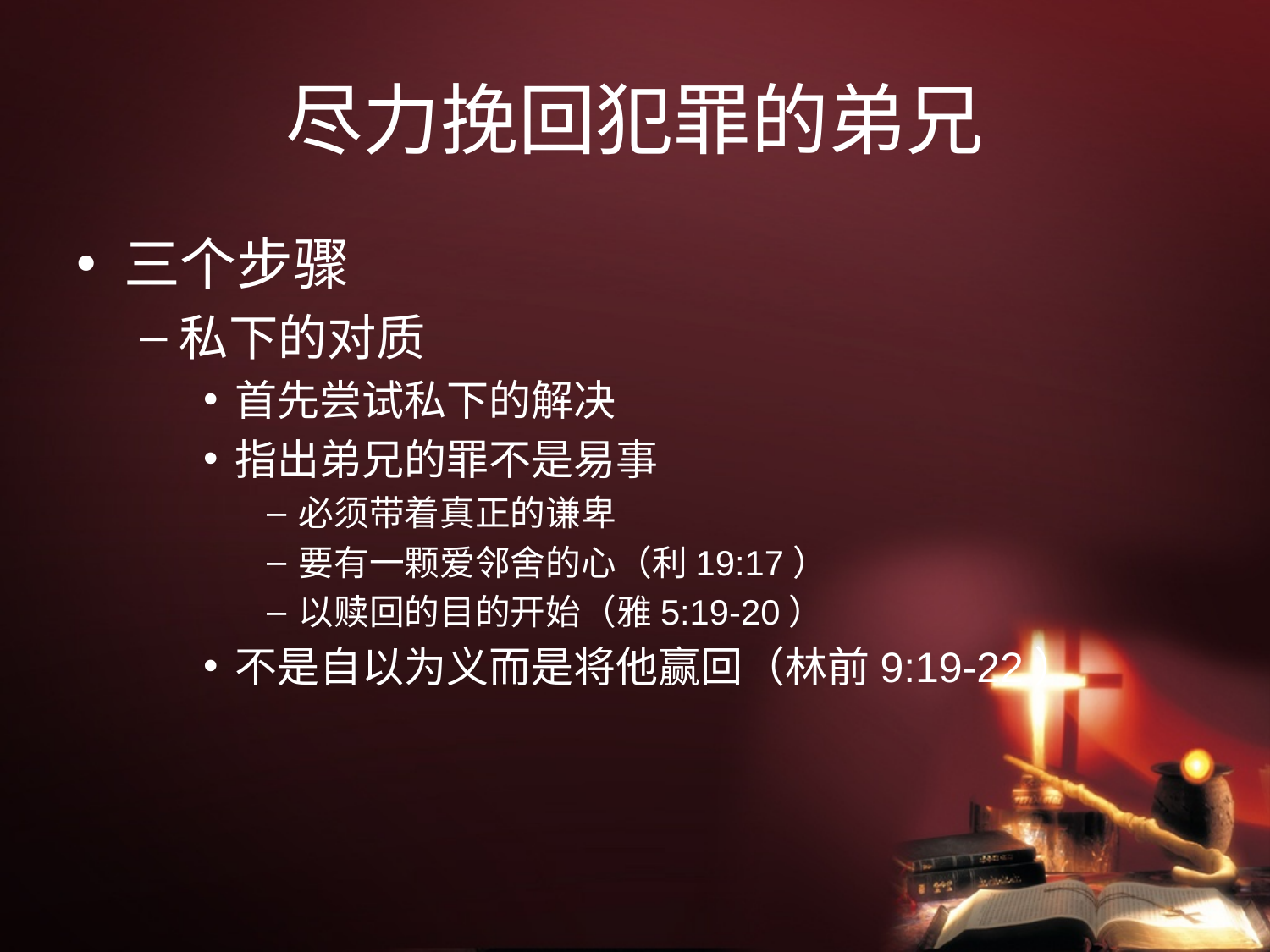

# 尽力挽回犯罪的弟兄
三个步骤
私下的对质
首先尝试私下的解决
指出弟兄的罪不是易事
必须带着真正的谦卑
要有一颗爱邻舍的心（利19:17）
以赎回的目的开始（雅5:19-20）
不是自以为义而是将他赢回（林前9:19-22）